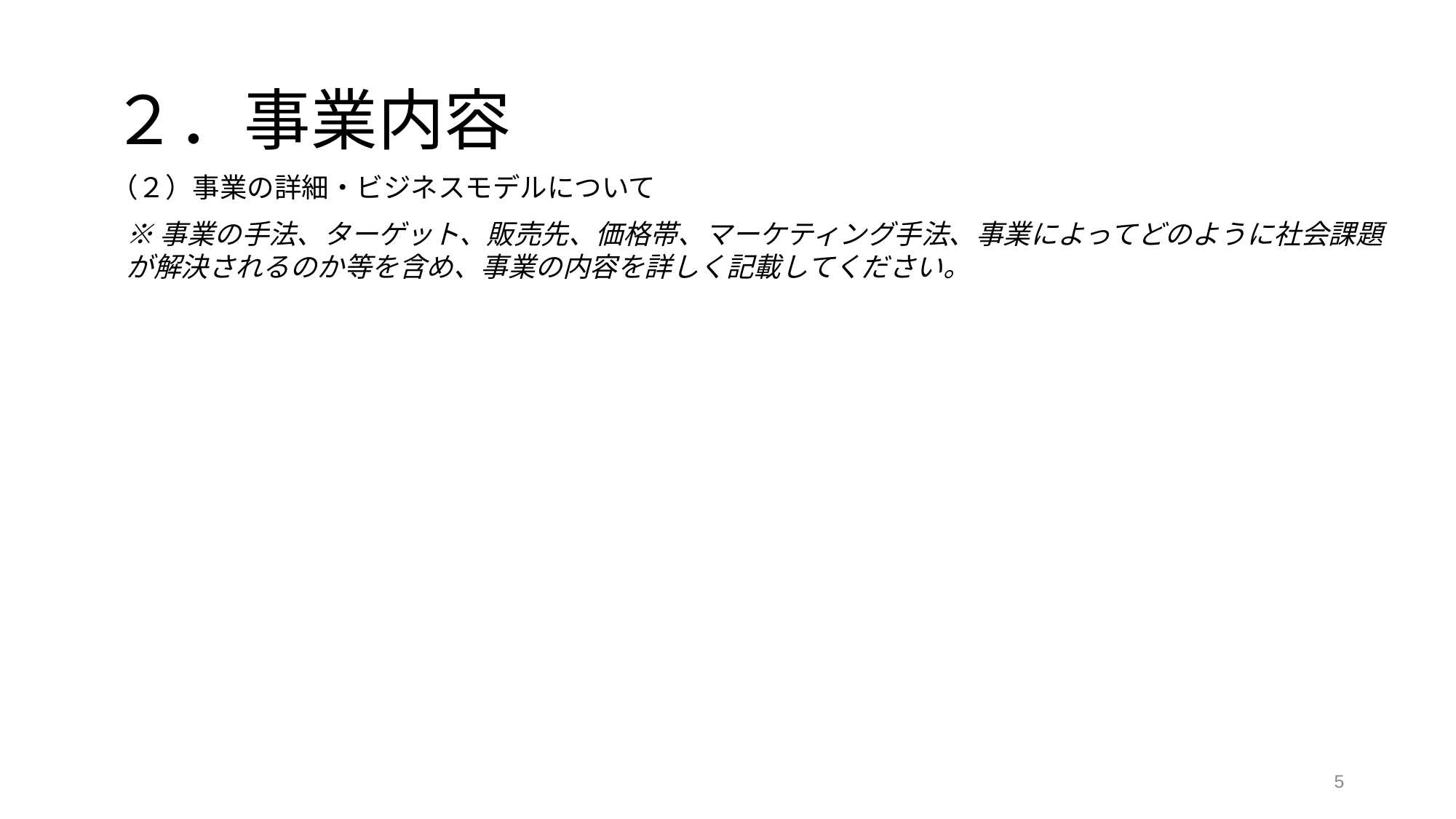

# ２．事業内容
（２）事業の詳細・ビジネスモデルについて
※事業の手法、ターゲット、販売先、価格帯、マーケティング手法、事業によってどのように社会課題が解決されるのか等を含め、事業の内容を詳しく記載してください。
5